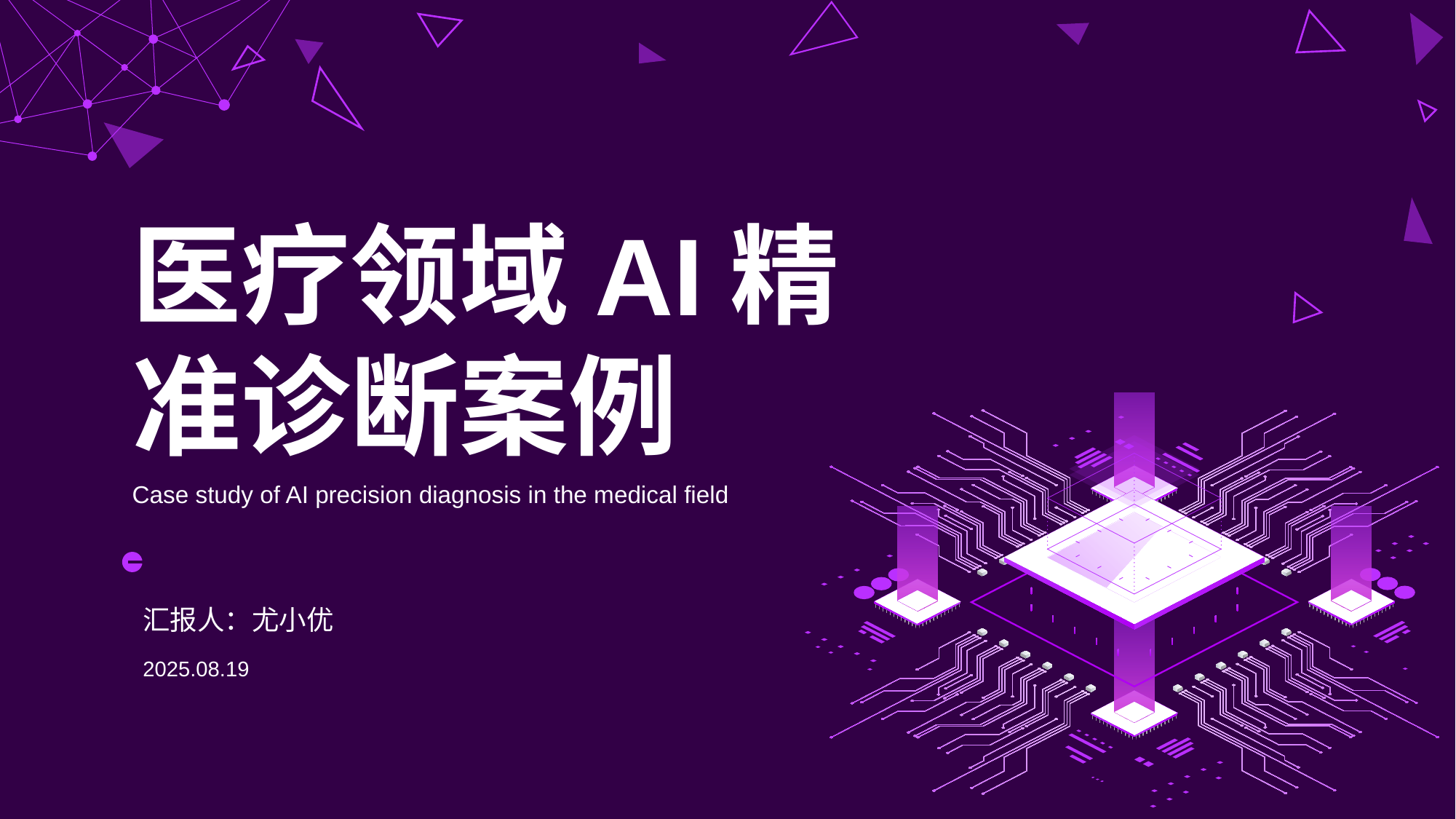

医疗领域AI精准诊断案例

Case study of AI precision diagnosis in the medical field

汇报人：尤小优
2025.08.19